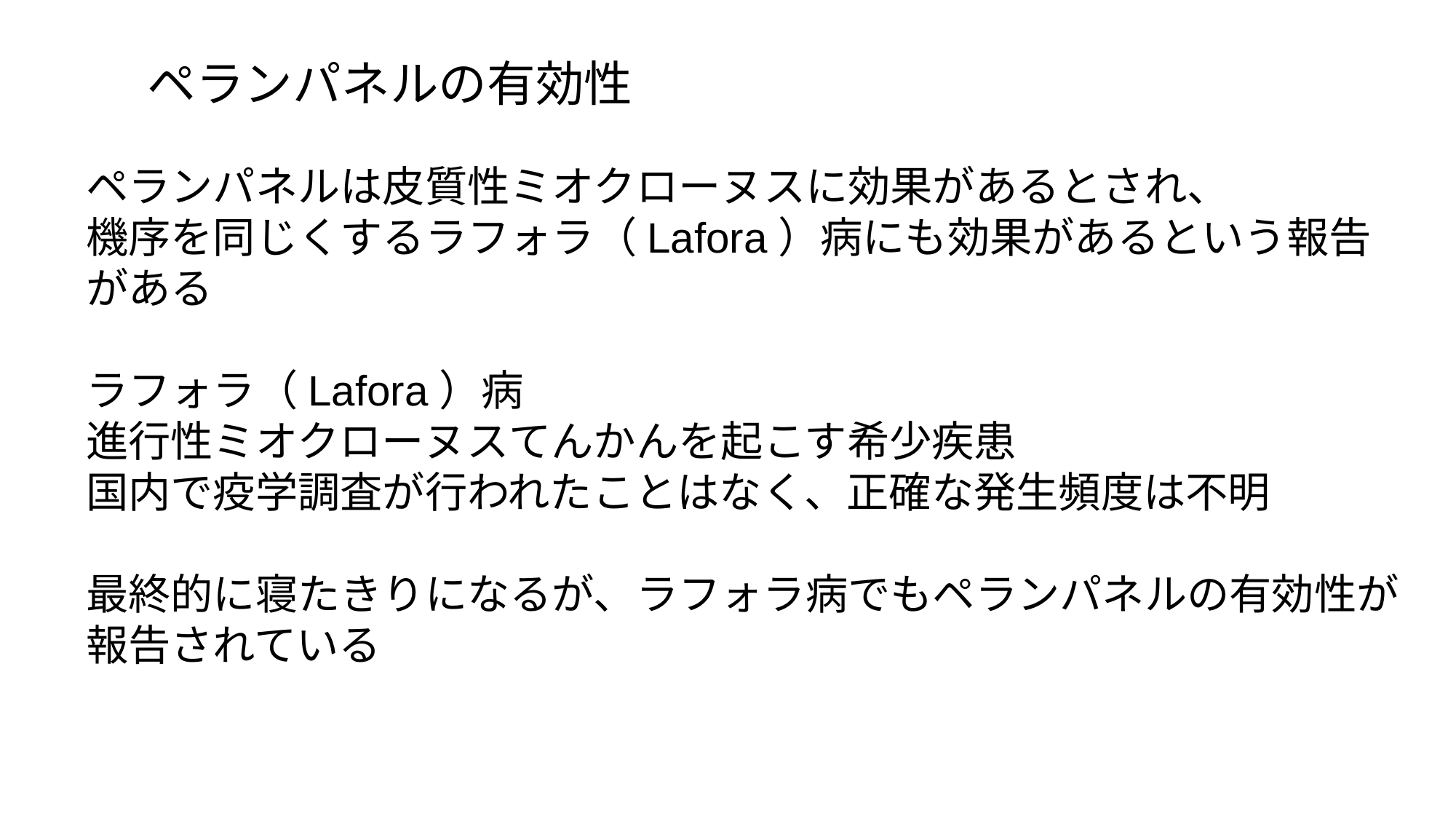

ペランパネルの有効性
ペランパネルは皮質性ミオクローヌスに効果があるとされ、
機序を同じくするラフォラ（Lafora）病にも効果があるという報告がある

ラフォラ（Lafora）病
進行性ミオクローヌスてんかんを起こす希少疾患
国内で疫学調査が行われたことはなく、正確な発生頻度は不明

最終的に寝たきりになるが、ラフォラ病でもペランパネルの有効性が報告されている